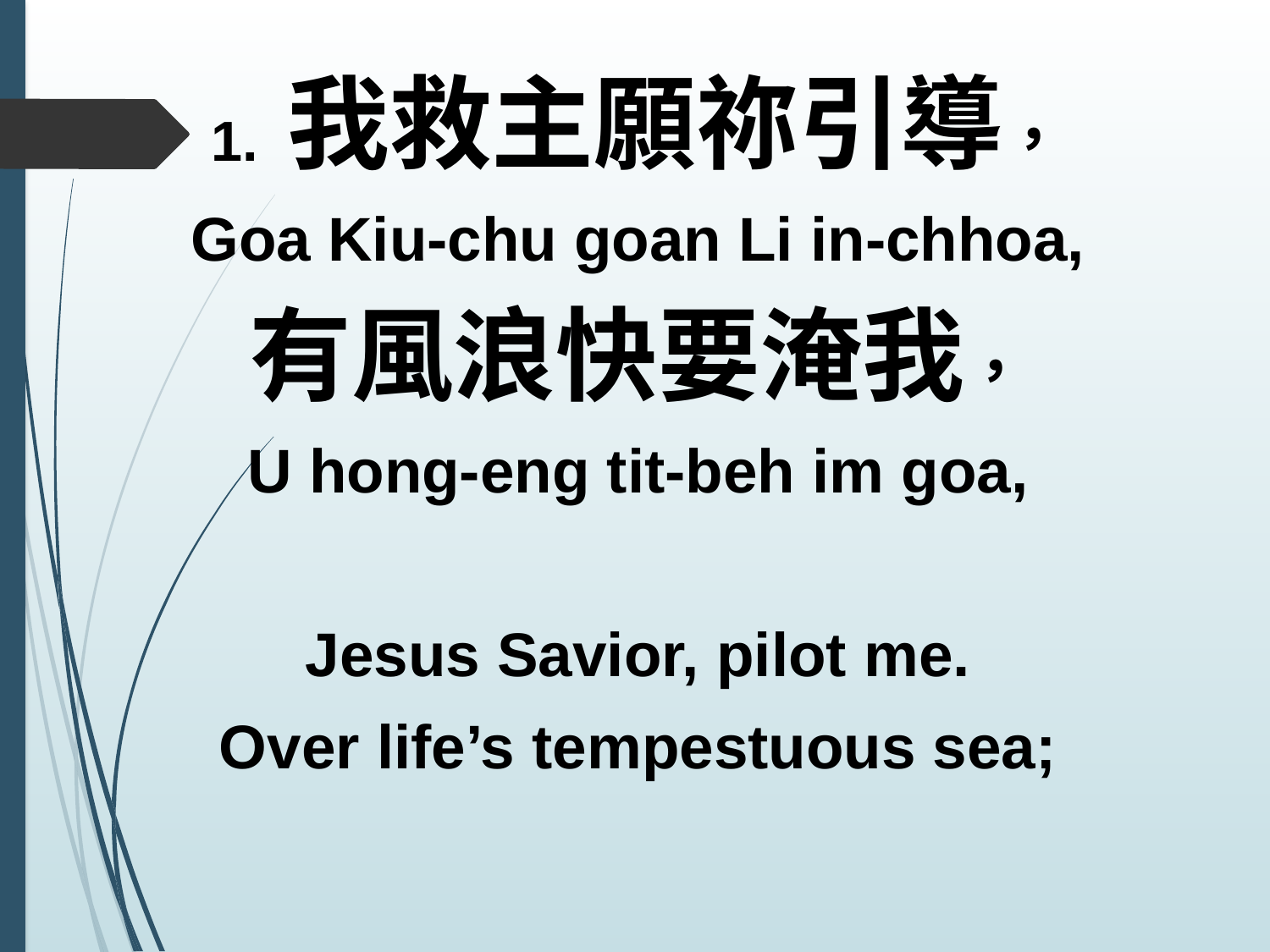

1. 我救主願祢引導，
Goa Kiu-chu goan Li in-chhoa,
有風浪快要淹我，
U hong-eng tit-beh im goa,

Jesus Savior, pilot me.
Over life’s tempestuous sea;